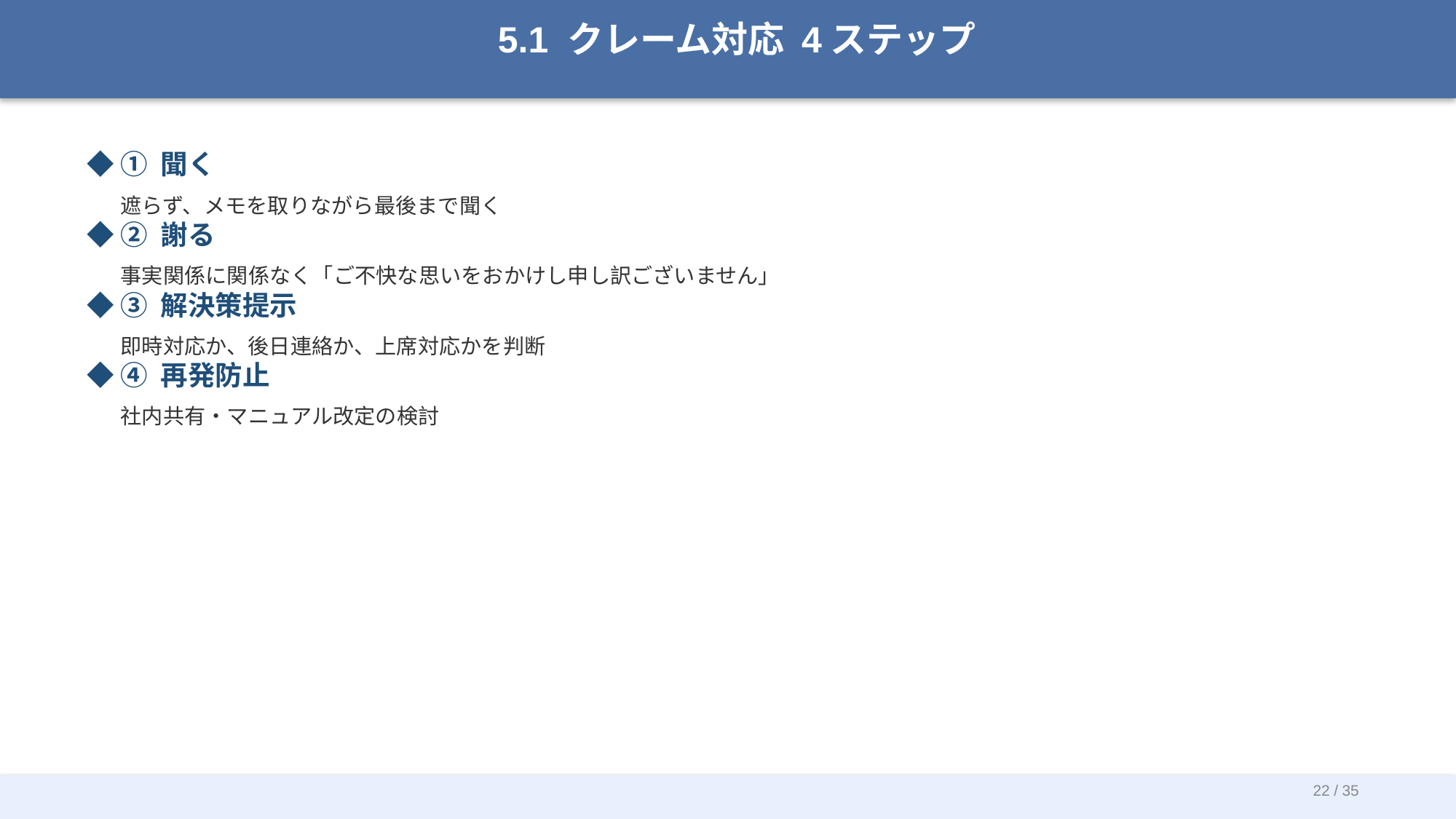

5.1 クレーム対応 4ステップ
◆ ① 聞く
      遮らず、メモを取りながら最後まで聞く
◆ ② 謝る
      事実関係に関係なく「ご不快な思いをおかけし申し訳ございません」
◆ ③ 解決策提示
      即時対応か、後日連絡か、上席対応かを判断
◆ ④ 再発防止
      社内共有・マニュアル改定の検討

22 / 35